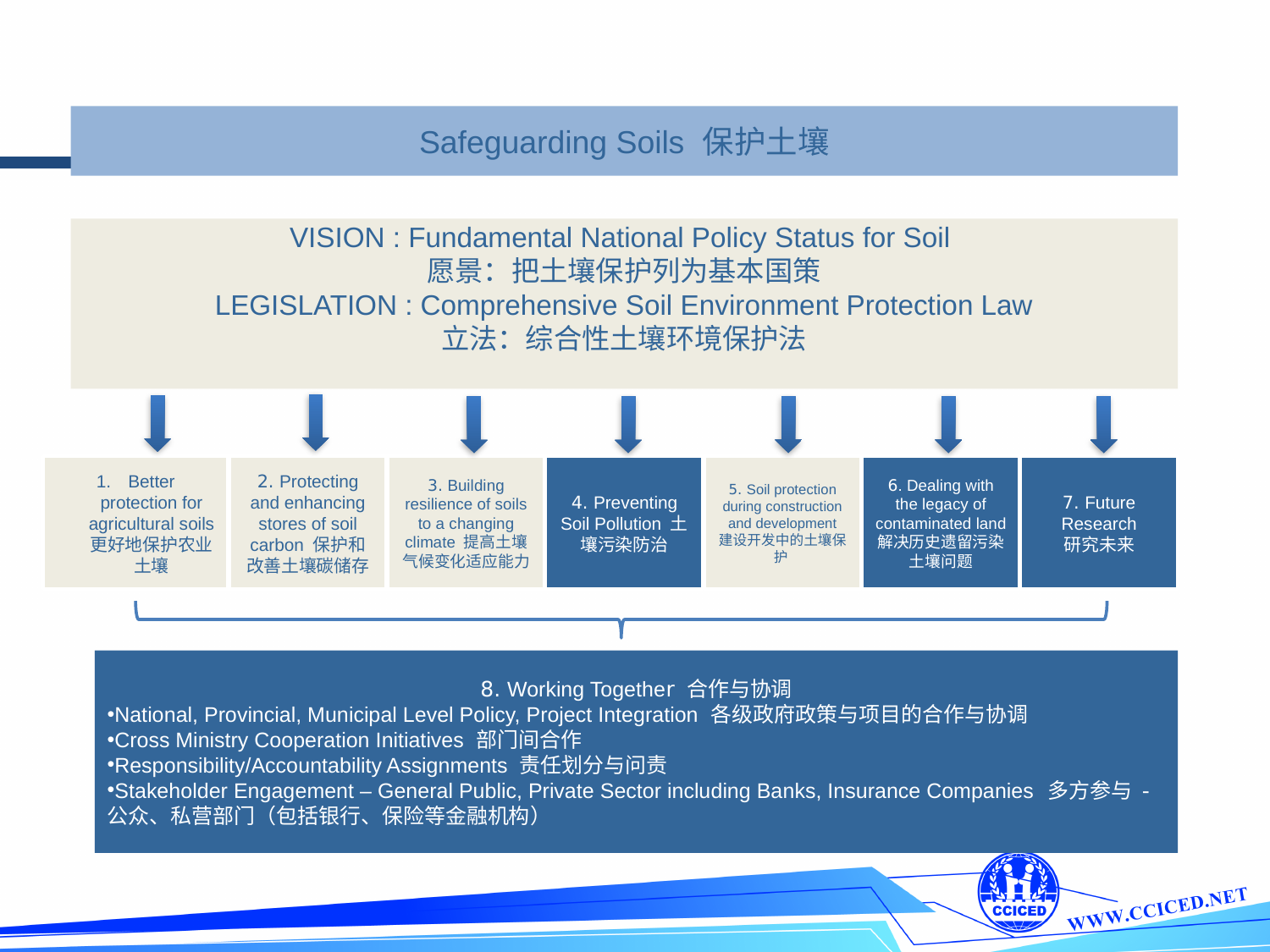

Safeguarding Soils 保护土壤
VISION : Fundamental National Policy Status for Soil
愿景：把土壤保护列为基本国策
LEGISLATION : Comprehensive Soil Environment Protection Law
立法：综合性土壤环境保护法

Better protection for agricultural soils 更好地保护农业土壤
2. Protecting and enhancing stores of soil carbon 保护和改善土壤碳储存
3. Building resilience of soils to a changing climate 提高土壤气候变化适应能力
4. Preventing Soil Pollution 土壤污染防治
5. Soil protection during construction and development
建设开发中的土壤保护
6. Dealing with the legacy of contaminated land 解决历史遗留污染土壤问题
7. Future Research
研究未来
8. Working Together 合作与协调
National, Provincial, Municipal Level Policy, Project Integration 各级政府政策与项目的合作与协调
Cross Ministry Cooperation Initiatives 部门间合作
Responsibility/Accountability Assignments 责任划分与问责
Stakeholder Engagement – General Public, Private Sector including Banks, Insurance Companies 多方参与 - 公众、私营部门（包括银行、保险等金融机构）